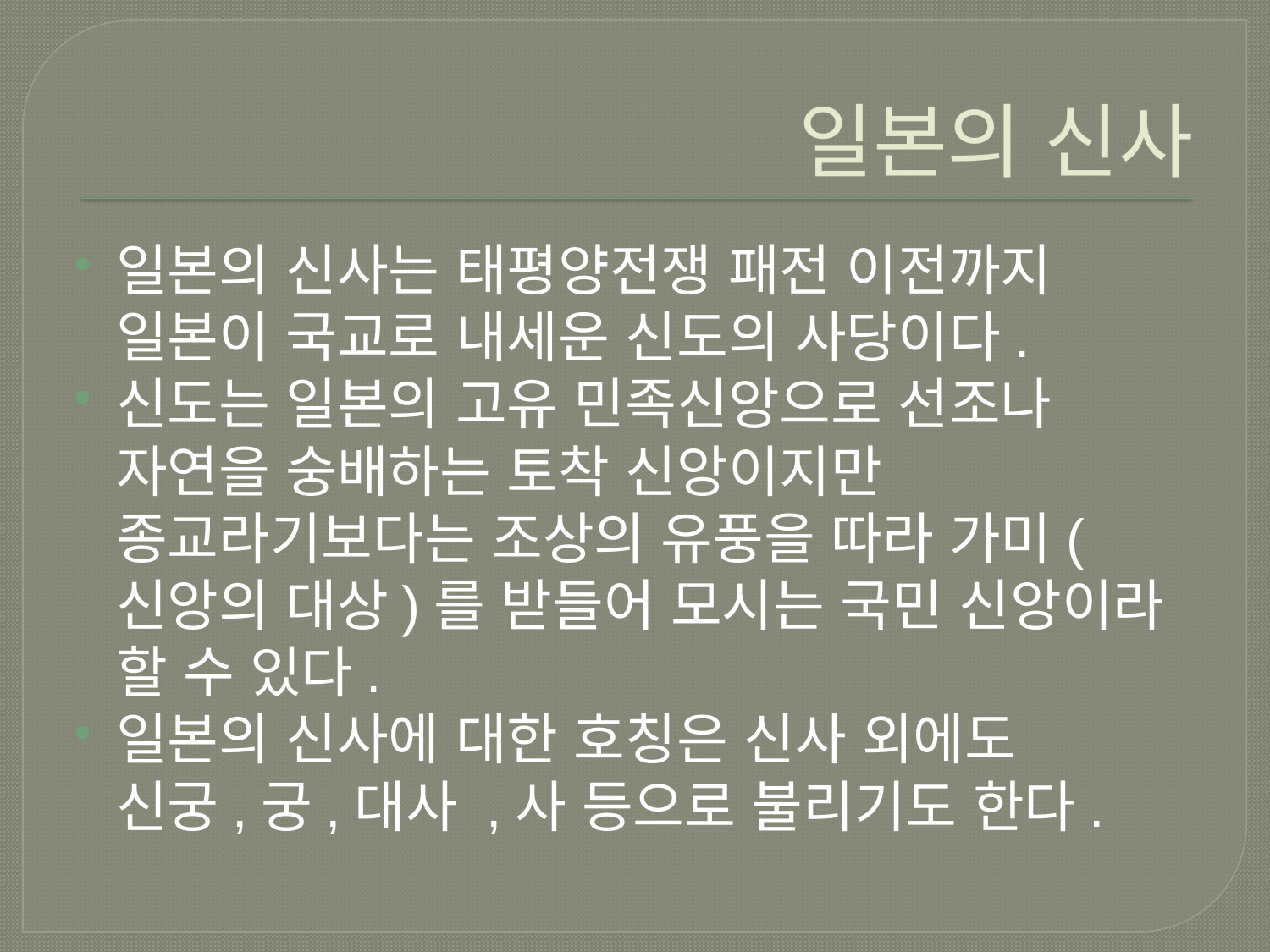

# 일본의 신사
일본의 신사는 태평양전쟁 패전 이전까지 일본이 국교로 내세운 신도의 사당이다.
신도는 일본의 고유 민족신앙으로 선조나 자연을 숭배하는 토착 신앙이지만  종교라기보다는 조상의 유풍을 따라 가미(신앙의 대상)를 받들어 모시는 국민 신앙이라
할 수 있다.
일본의 신사에 대한 호칭은 신사 외에도
신궁,궁,대사 ,사 등으로 불리기도 한다.